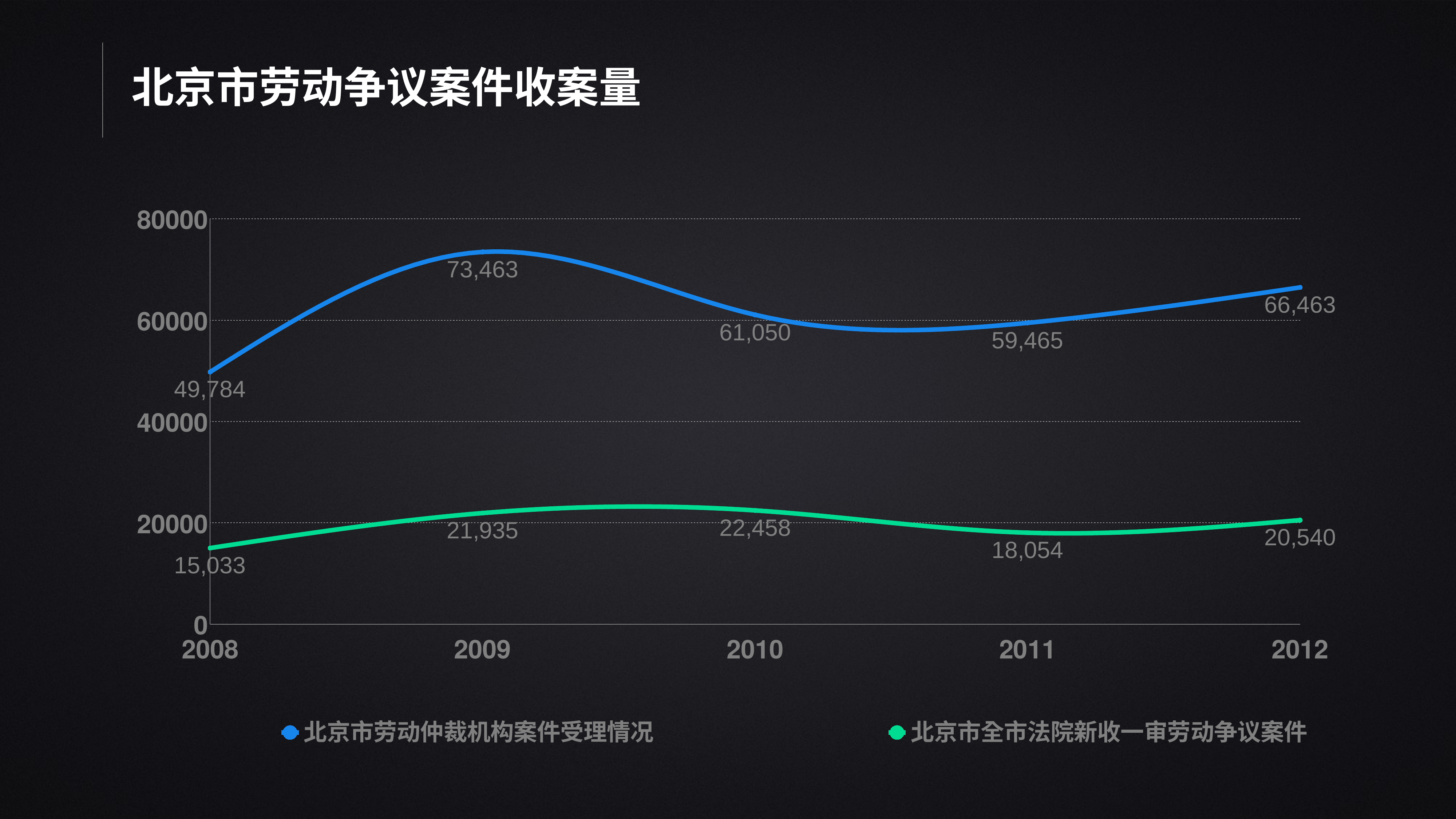

北京市劳动争议案件收案量

### Chart

| Category | 北京市劳动仲裁机构案件受理情况 | 北京市全市法院新收一审劳动争议案件  |
|---|---|---|
| 2008 | 49784.0 | 15033.0 |
| 2009 | 73463.0 | 21935.0 |
| 2010 | 61050.0 | 22458.0 |
| 2011 | 59465.0 | 18054.0 |
| 2012 | 66463.0 | 20540.0 |